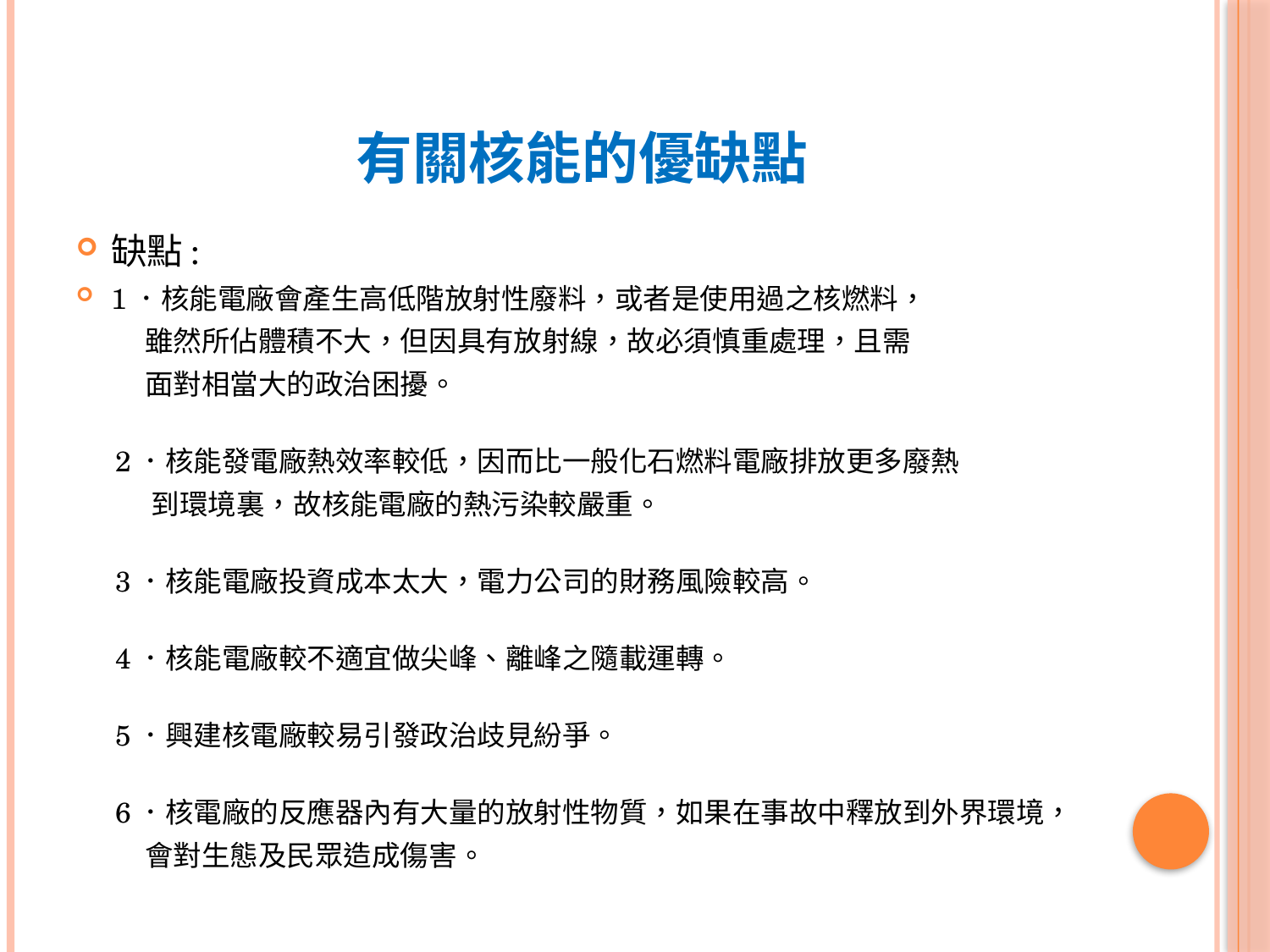

# 有關核能的優缺點
缺點:
1．核能電廠會產生高低階放射性廢料，或者是使用過之核燃料，
          雖然所佔體積不大，但因具有放射線，故必須慎重處理，且需
          面對相當大的政治困擾。
     2．核能發電廠熱效率較低，因而比一般化石燃料電廠排放更多廢熱
           到環境裏，故核能電廠的熱污染較嚴重。
     3．核能電廠投資成本太大，電力公司的財務風險較高。
     4．核能電廠較不適宜做尖峰、離峰之隨載運轉。
     5．興建核電廠較易引發政治歧見紛爭。
     6．核電廠的反應器內有大量的放射性物質，如果在事故中釋放到外界環境，
          會對生態及民眾造成傷害。